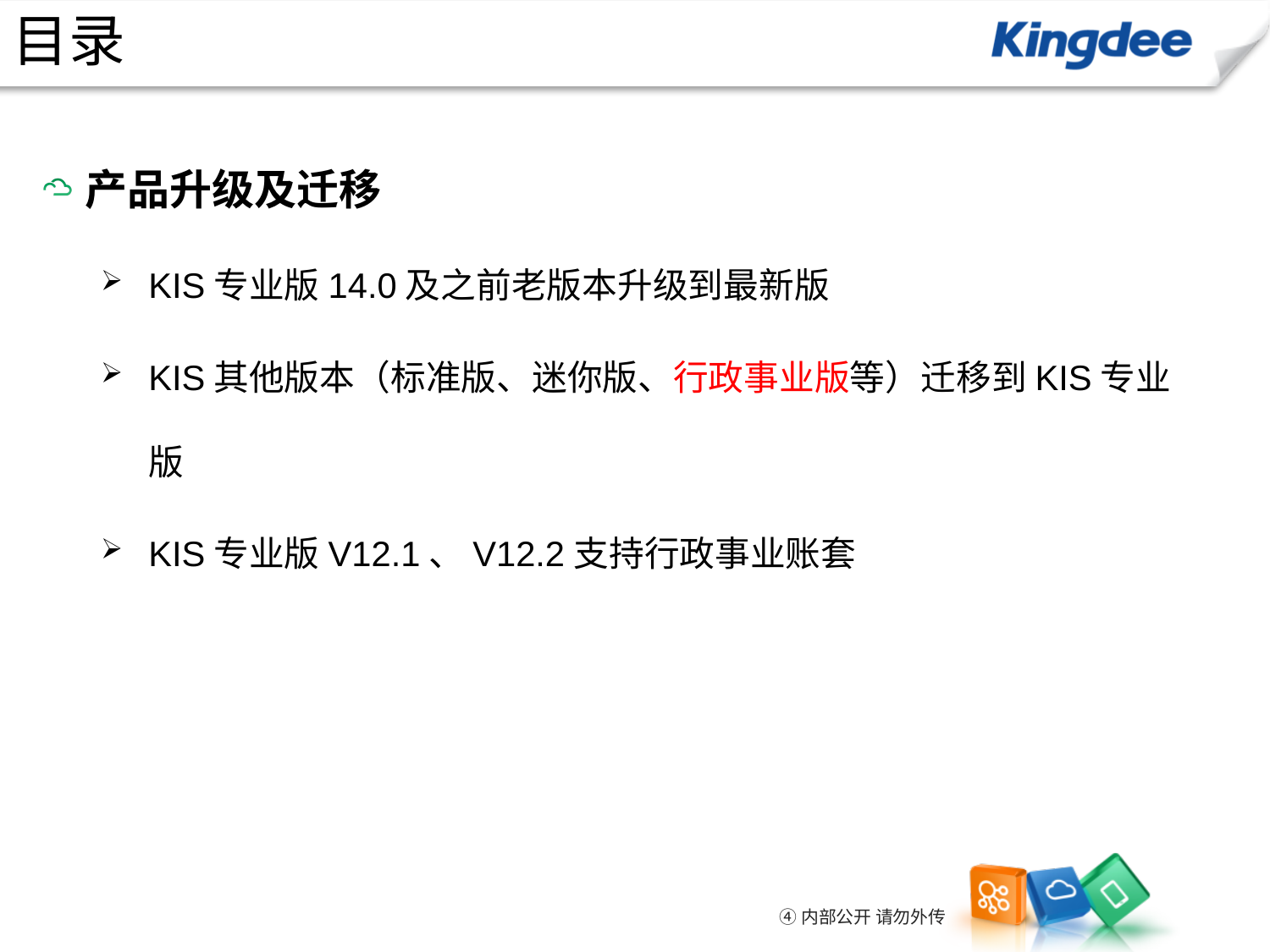

目录
产品升级及迁移
KIS专业版14.0及之前老版本升级到最新版
KIS其他版本（标准版、迷你版、行政事业版等）迁移到KIS专业版
KIS专业版V12.1、V12.2支持行政事业账套